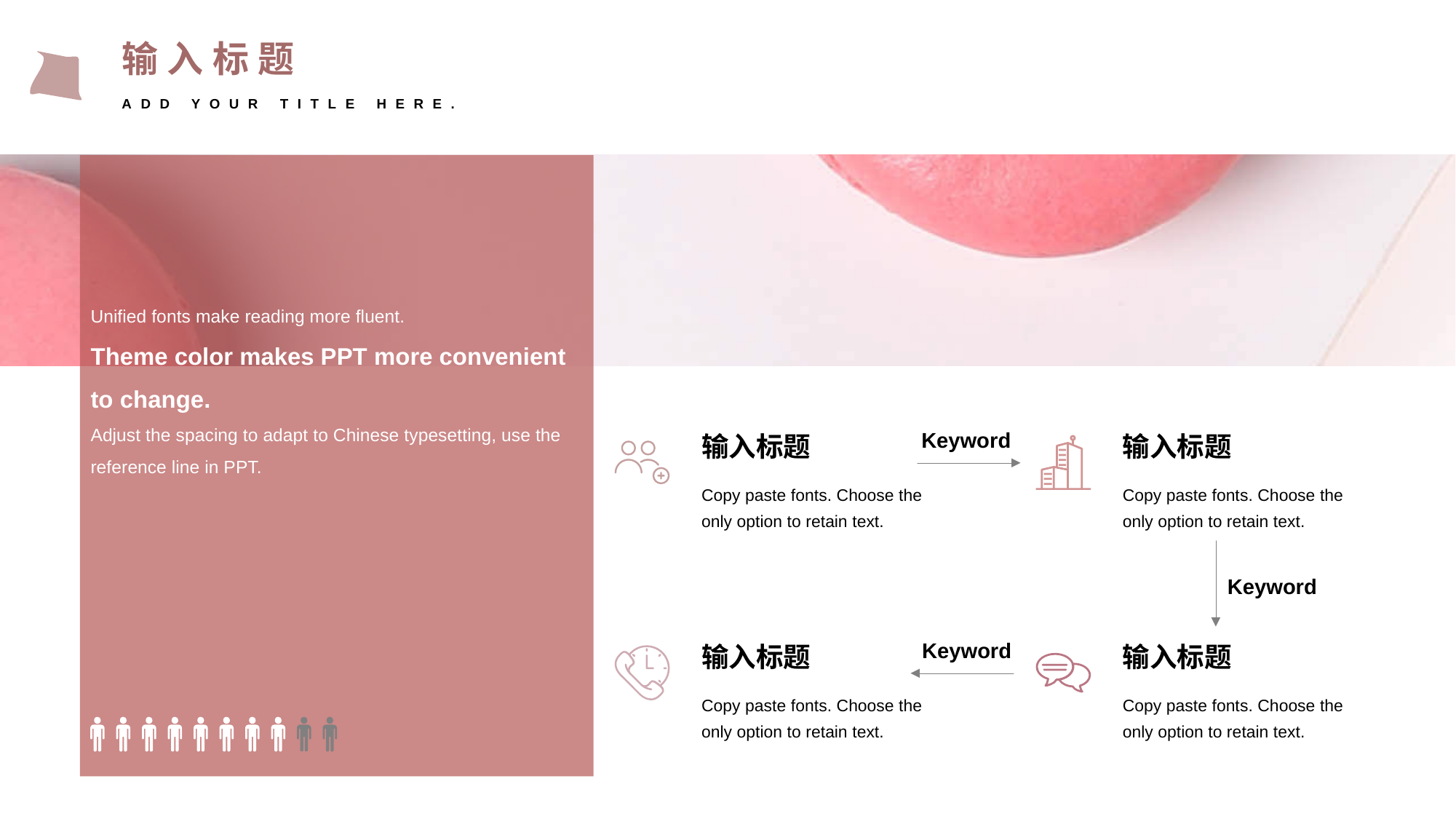

输入标题
ADD YOUR TITLE HERE.

Unified fonts make reading more fluent.
Theme color makes PPT more convenient to change.
Adjust the spacing to adapt to Chinese typesetting, use the reference line in PPT.
Keyword
输入标题
输入标题

Copy paste fonts. Choose the only option to retain text.
Copy paste fonts. Choose the only option to retain text.
Keyword
Keyword
输入标题
输入标题

Copy paste fonts. Choose the only option to retain text.
Copy paste fonts. Choose the only option to retain text.